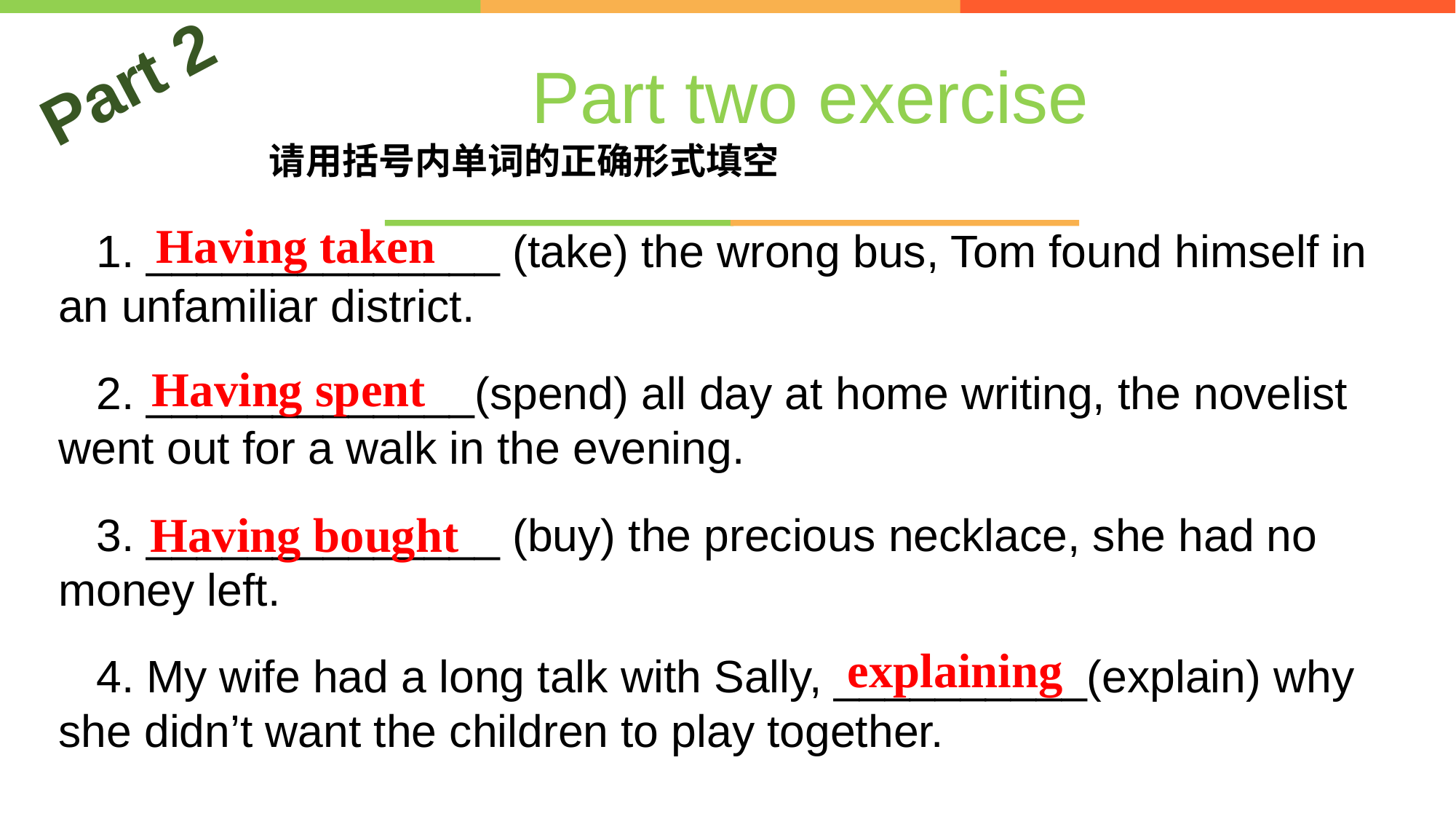

Part 2
             Part two exercise
请用括号内单词的正确形式填空
Having taken

   1. ______________ (take) the wrong bus, Tom found himself in
an unfamiliar district.

   2. _____________(spend) all day at home writing, the novelist went out for a walk in the evening.

   3. ______________ (buy) the precious necklace, she had no money left.

   4. My wife had a long talk with Sally, __________(explain) why she didn’t want the children to play together.
Having spent
Having bought

explaining